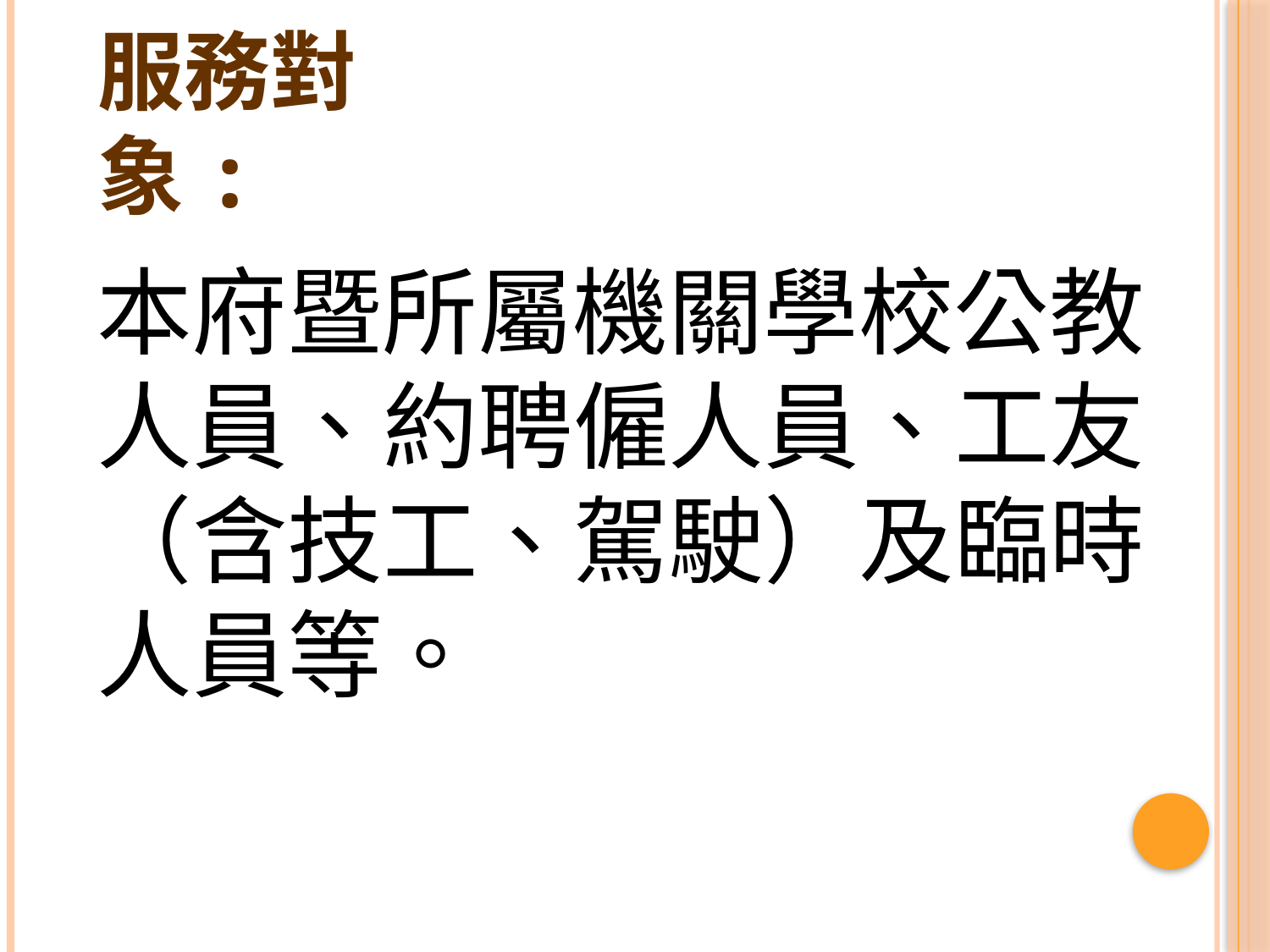

服務對象:
 本府暨所屬機關學校公教人員、約聘僱人員、工友（含技工、駕駛）及臨時人員等。